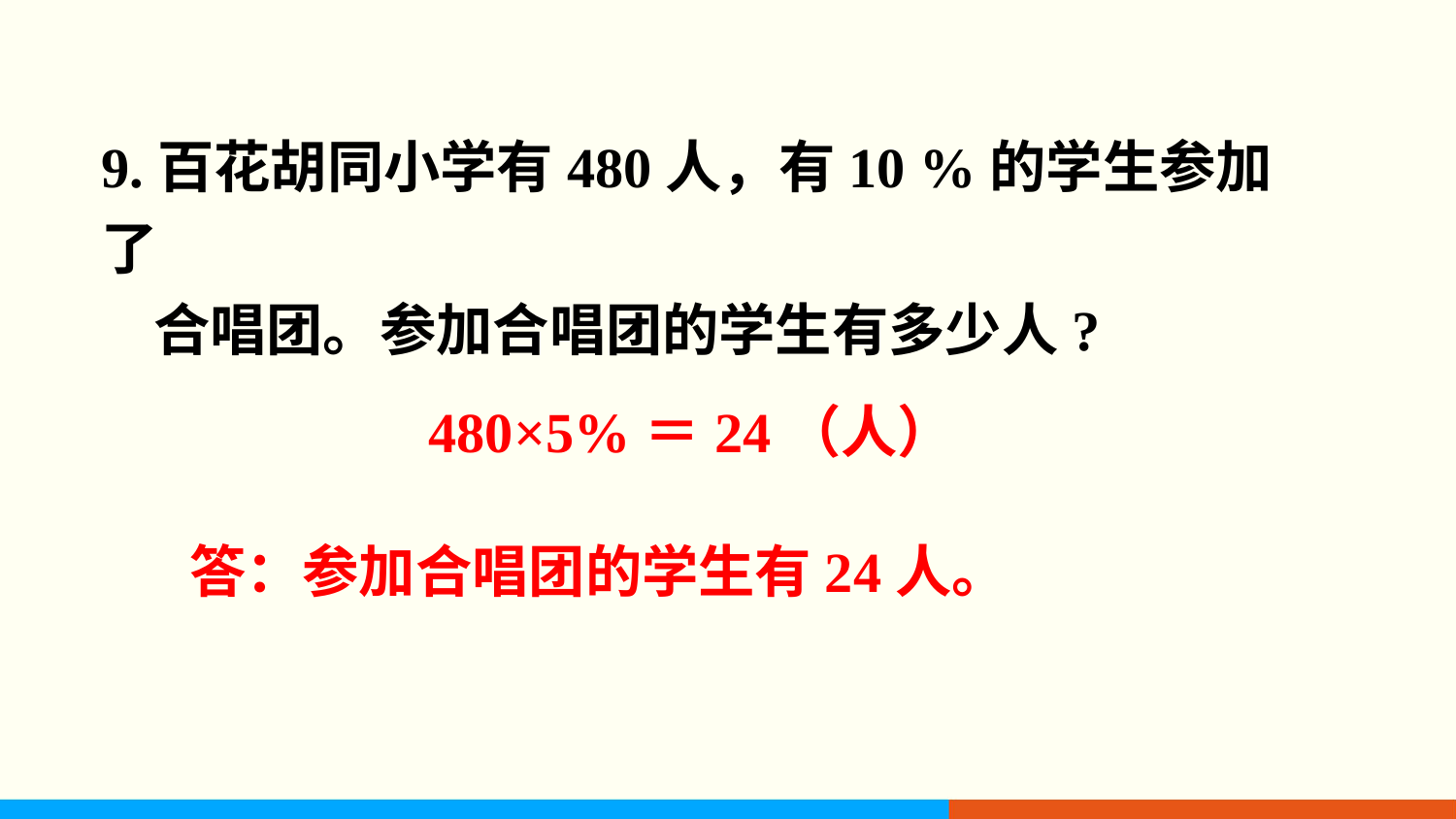

9.百花胡同小学有480人，有10 %的学生参加了
   合唱团。参加合唱团的学生有多少人?
480×5%＝24（人）
答：参加合唱团的学生有24人。